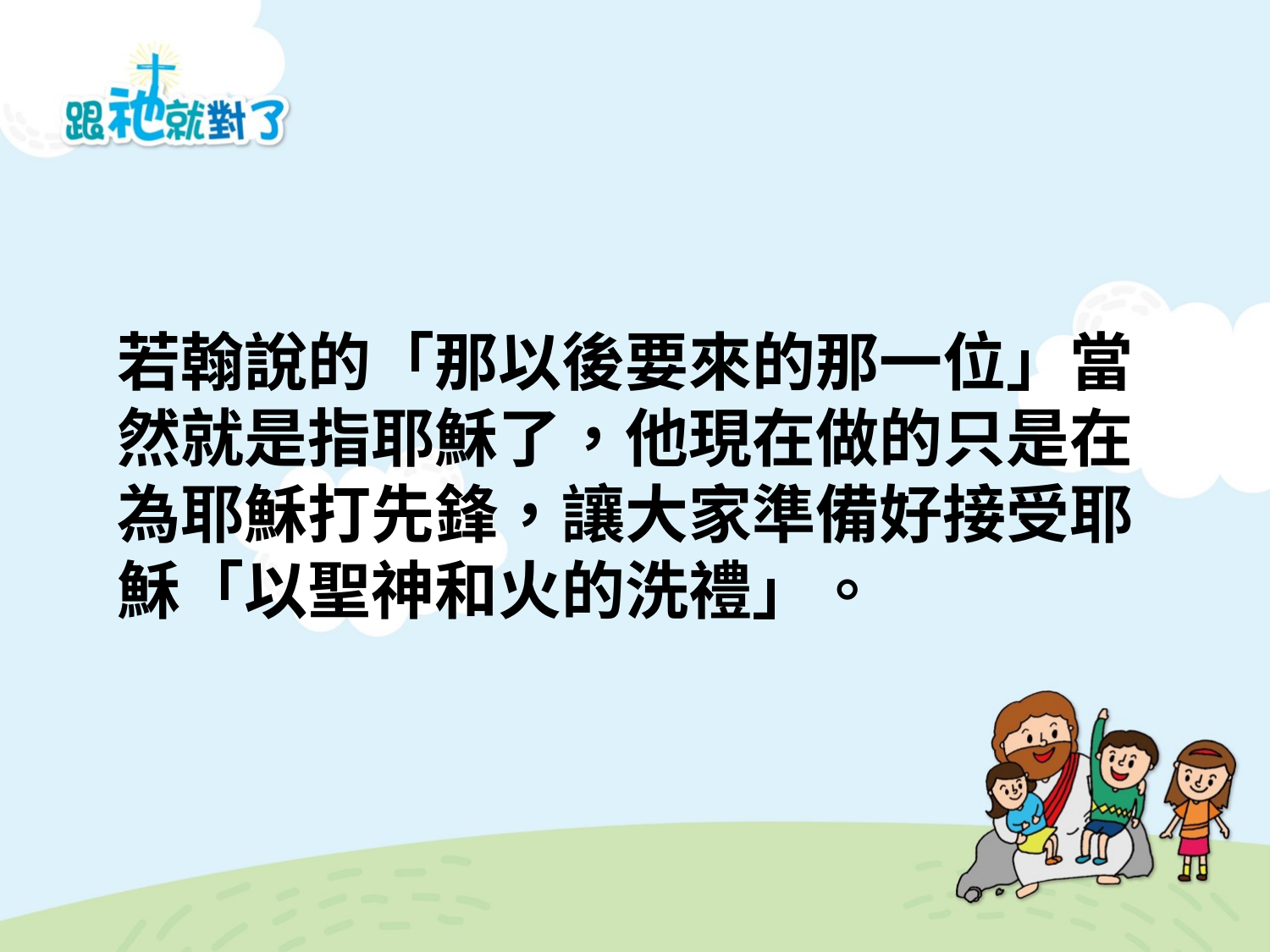

若翰說的「那以後要來的那一位」當然就是指耶穌了，他現在做的只是在為耶穌打先鋒，讓大家準備好接受耶穌「以聖神和火的洗禮」。